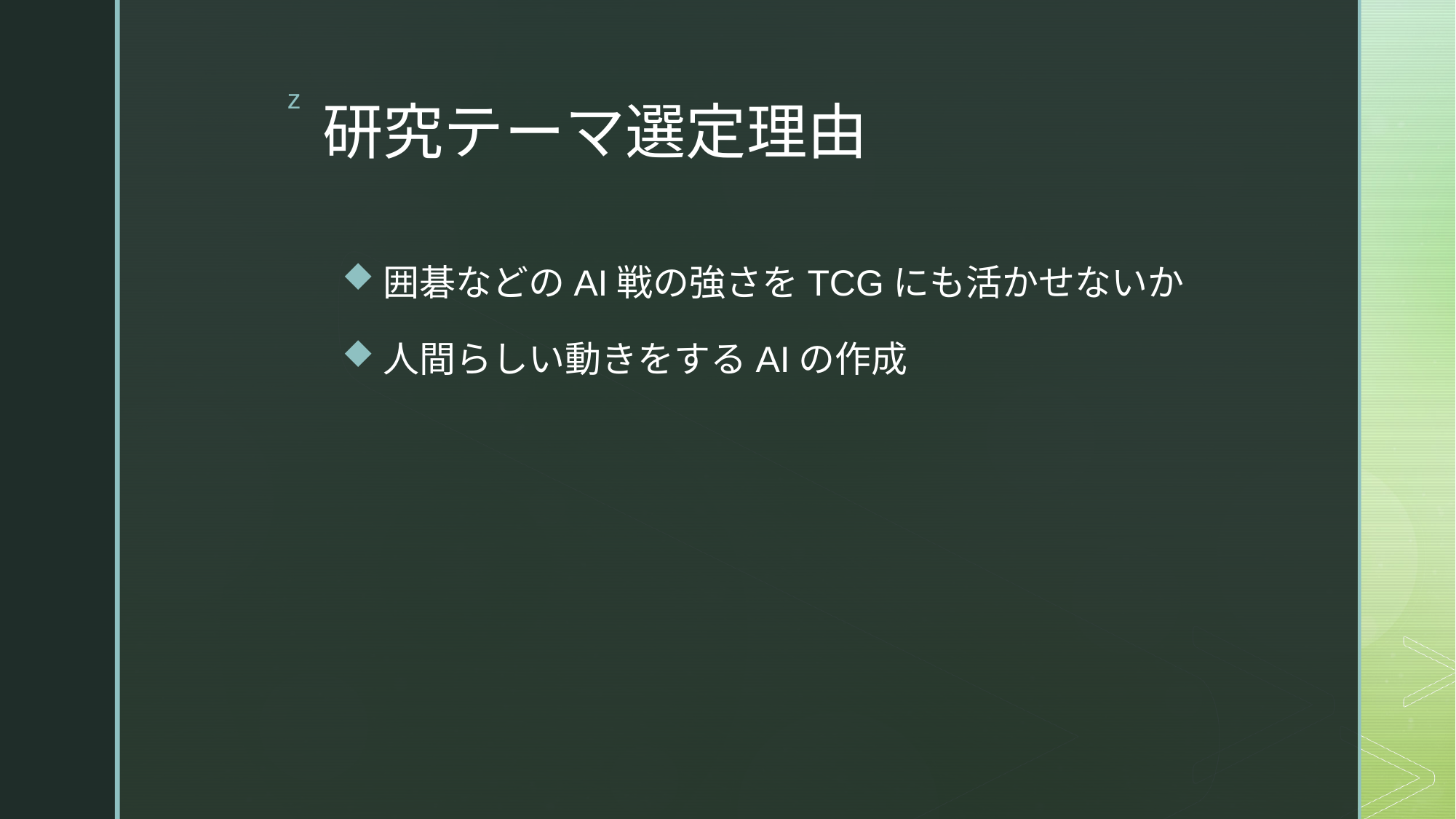

# 研究テーマ選定理由
囲碁などのAI戦の強さをTCGにも活かせないか
人間らしい動きをするAIの作成